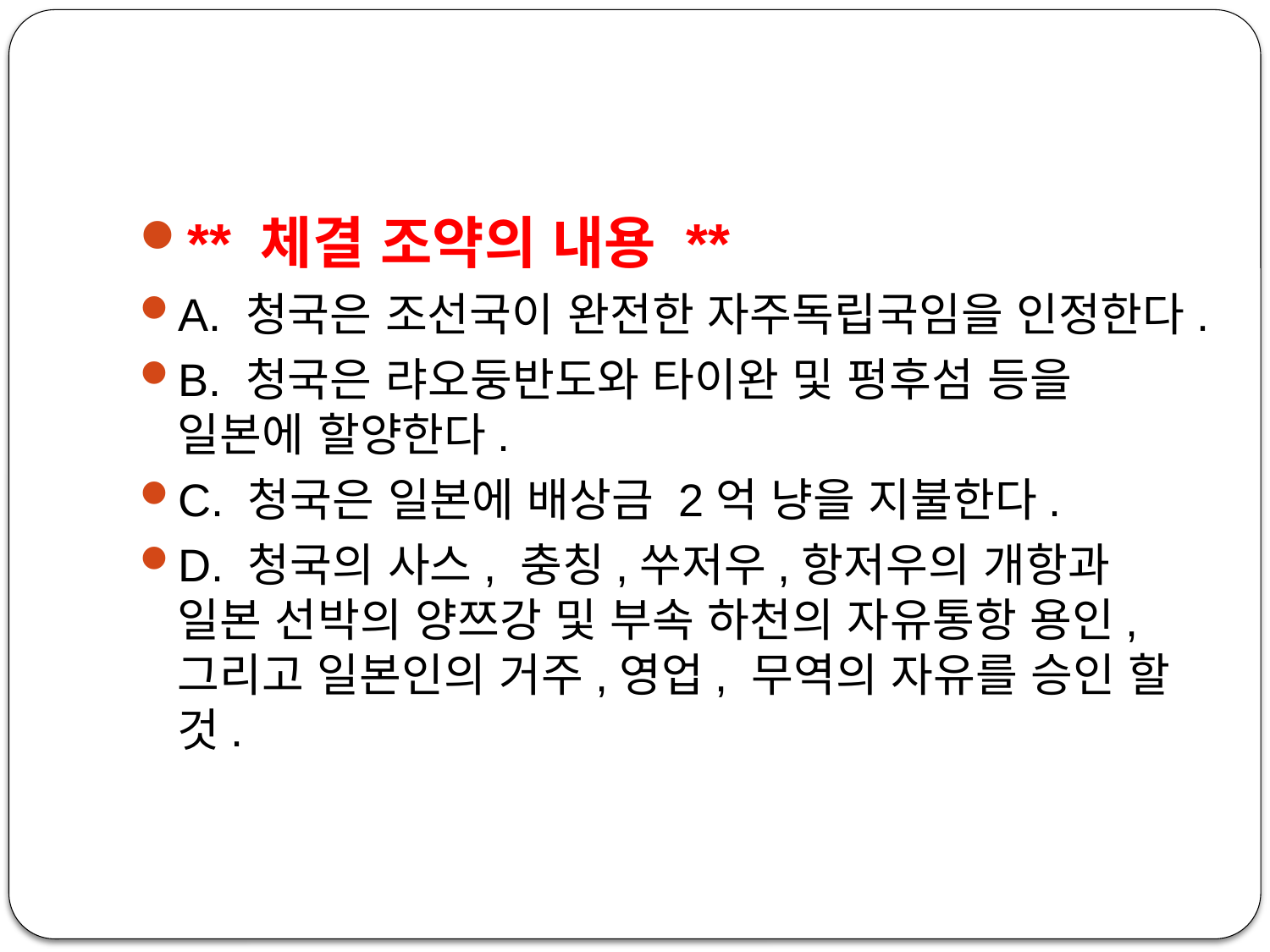

#
** 체결 조약의 내용 **
A. 청국은 조선국이 완전한 자주독립국임을 인정한다.
B. 청국은 랴오둥반도와 타이완 및 펑후섬 등을 일본에 할양한다.
C. 청국은 일본에 배상금 2억 냥을 지불한다.
D. 청국의 사스, 충칭,쑤저우,항저우의 개항과 일본 선박의 양쯔강 및 부속 하천의 자유통항 용인, 그리고 일본인의 거주,영업, 무역의 자유를 승인 할 것.